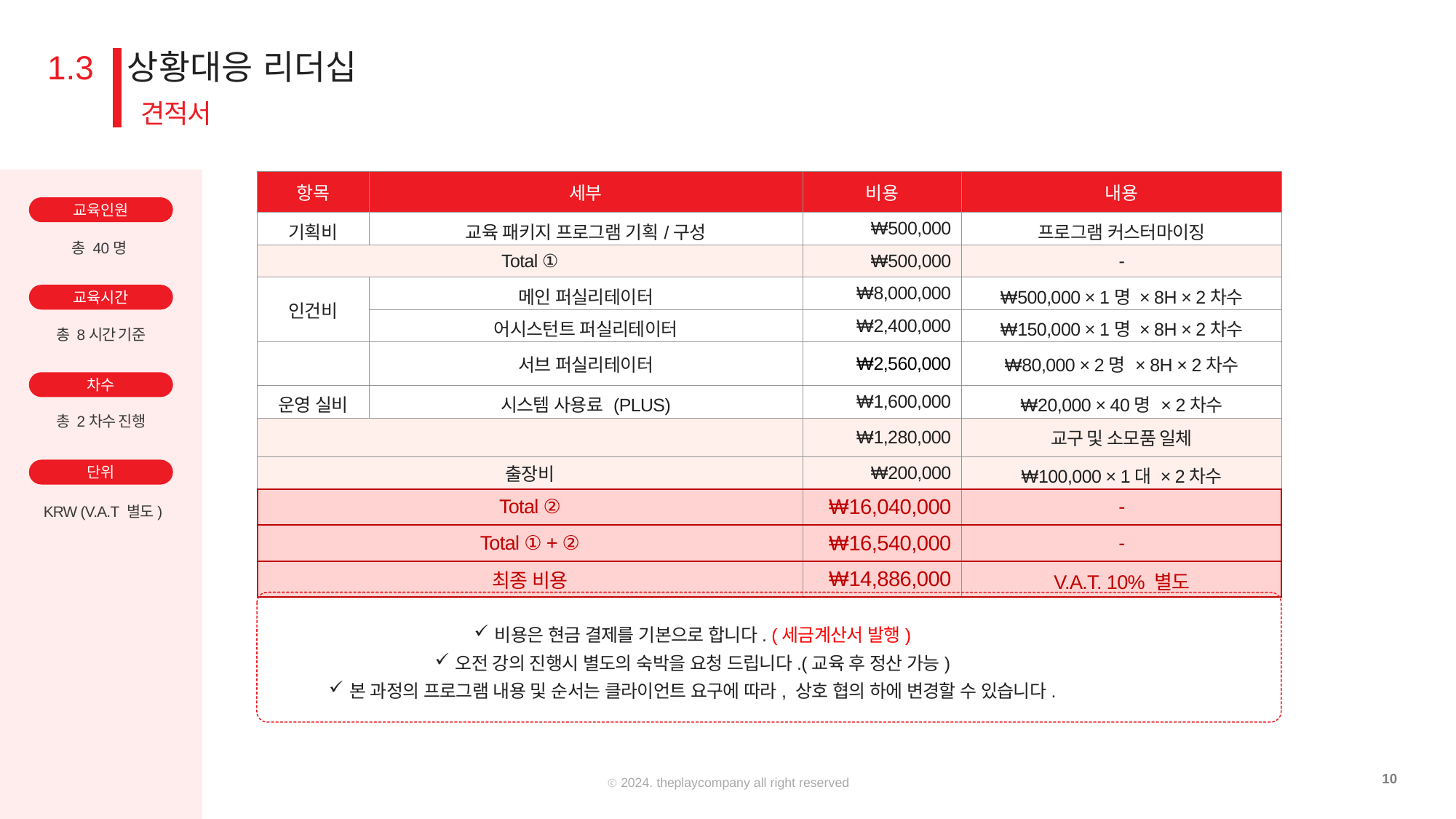

상황대응 리더십
1.3
견적서
| 항목 | 세부 | 비용 | 내용 |
| --- | --- | --- | --- |
| 기획비 | 교육 패키지 프로그램 기획/구성 | ₩500,000 | 프로그램 커스터마이징 |
| Total ① |  | ₩500,000 | - |
| 인건비 | 메인 퍼실리테이터 | ₩8,000,000 | ₩500,000 × 1명 × 8H × 2차수 |
|  | 어시스턴트 퍼실리테이터 | ₩2,400,000 | ₩150,000 × 1명 × 8H × 2차수 |
|  | 서브 퍼실리테이터 | ₩2,560,000 | ₩80,000 × 2명 × 8H × 2차수 |
| 운영 실비 | 시스템 사용료 (PLUS) | ₩1,600,000 | ₩20,000 × 40명 × 2차수 |
|  | 교구/교재 대여 및 제작비 | ₩1,280,000 | 교구 및 소모품 일체 |
| 출장비 | 교통비(서울/수도권) | ₩200,000 | ₩100,000 × 1대 × 2차수 |
| Total ② |  | ₩16,040,000 | - |
| Total ① + ② |  | ₩16,540,000 | - |
| 최종 비용 | (10% 할인) | ₩14,886,000 | V.A.T. 10% 별도 |
교육인원
총 40명
교육시간
총 8시간 기준
차수
총 2차수 진행
단위
 KRW (V.A.T 별도)

비용은 현금 결제를 기본으로 합니다. (세금계산서 발행)
오전 강의 진행시 별도의 숙박을 요청 드립니다.(교육 후 정산 가능)
본 과정의 프로그램 내용 및 순서는 클라이언트 요구에 따라, 상호 협의 하에 변경할 수 있습니다.
10